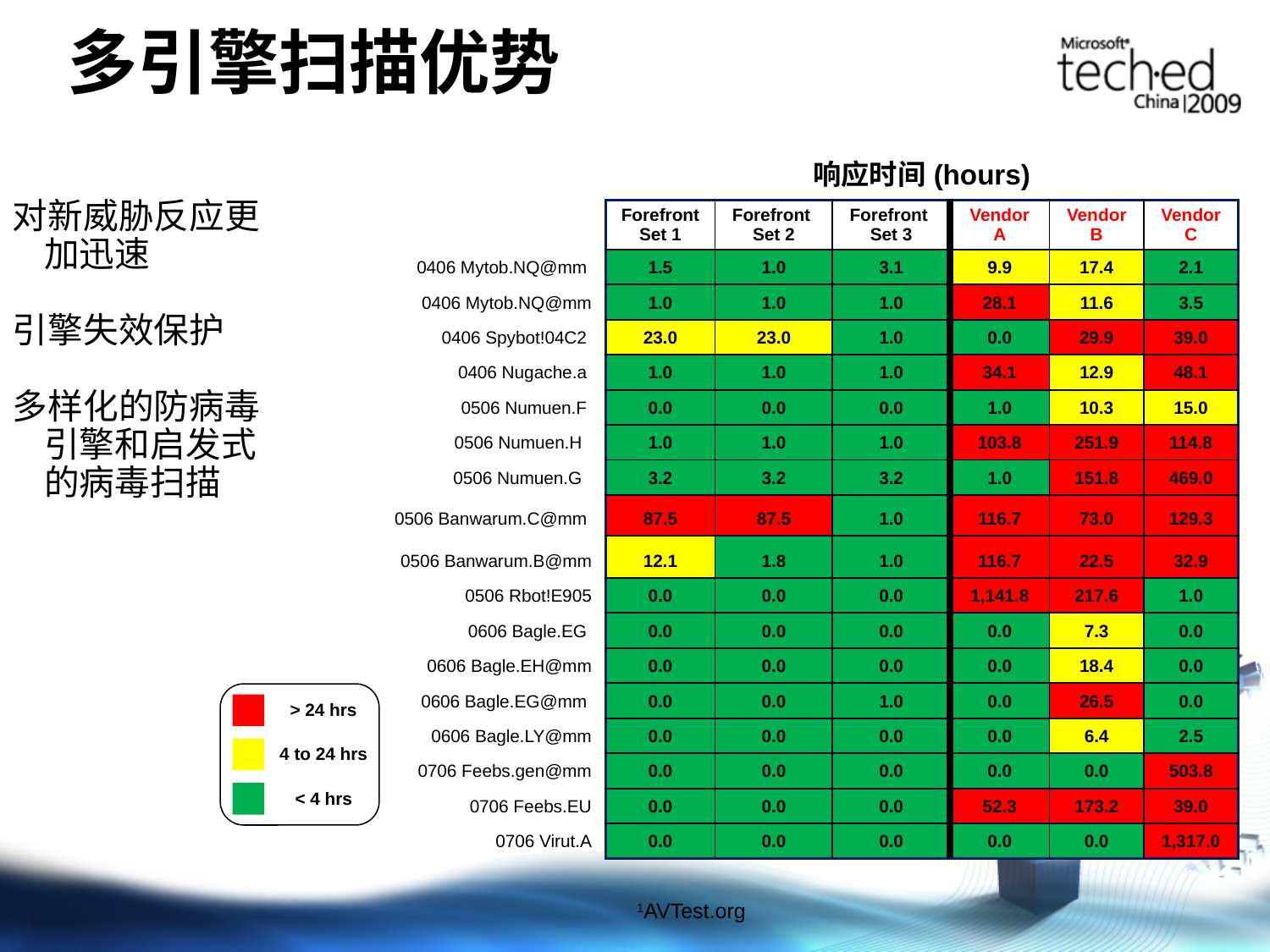

多引擎扫描优势
|  | 响应时间(hours) |  |  |  |  |  |
| --- | --- | --- | --- | --- | --- | --- |
|  | Forefront Set 1 | Forefront Set 2 | Forefront Set 3 | Vendor A | Vendor B | Vendor C |
| 0406 Mytob.NQ@mm | 1.5 | 1.0 | 3.1 | 9.9 | 17.4 | 2.1 |
| 0406 Mytob.NQ@mm | 1.0 | 1.0 | 1.0 | 28.1 | 11.6 | 3.5 |
| 0406 Spybot!04C2 | 23.0 | 23.0 | 1.0 | 0.0 | 29.9 | 39.0 |
| 0406 Nugache.a | 1.0 | 1.0 | 1.0 | 34.1 | 12.9 | 48.1 |
| 0506 Numuen.F | 0.0 | 0.0 | 0.0 | 1.0 | 10.3 | 15.0 |
| 0506 Numuen.H | 1.0 | 1.0 | 1.0 | 103.8 | 251.9 | 114.8 |
| 0506 Numuen.G | 3.2 | 3.2 | 3.2 | 1.0 | 151.8 | 469.0 |
| 0506 Banwarum.C@mm | 87.5 | 87.5 | 1.0 | 116.7 | 73.0 | 129.3 |
| 0506 Banwarum.B@mm | 12.1 | 1.8 | 1.0 | 116.7 | 22.5 | 32.9 |
| 0506 Rbot!E905 | 0.0 | 0.0 | 0.0 | 1,141.8 | 217.6 | 1.0 |
| 0606 Bagle.EG | 0.0 | 0.0 | 0.0 | 0.0 | 7.3 | 0.0 |
| 0606 Bagle.EH@mm | 0.0 | 0.0 | 0.0 | 0.0 | 18.4 | 0.0 |
| 0606 Bagle.EG@mm | 0.0 | 0.0 | 1.0 | 0.0 | 26.5 | 0.0 |
| 0606 Bagle.LY@mm | 0.0 | 0.0 | 0.0 | 0.0 | 6.4 | 2.5 |
| 0706 Feebs.gen@mm | 0.0 | 0.0 | 0.0 | 0.0 | 0.0 | 503.8 |
| 0706 Feebs.EU | 0.0 | 0.0 | 0.0 | 52.3 | 173.2 | 39.0 |
| 0706 Virut.A | 0.0 | 0.0 | 0.0 | 0.0 | 0.0 | 1,317.0 |
对新威胁反应更加迅速

引擎失效保护

多样化的防病毒引擎和启发式的病毒扫描

> 24 hrs

4 to 24 hrs

< 4 hrs

1AVTest.org